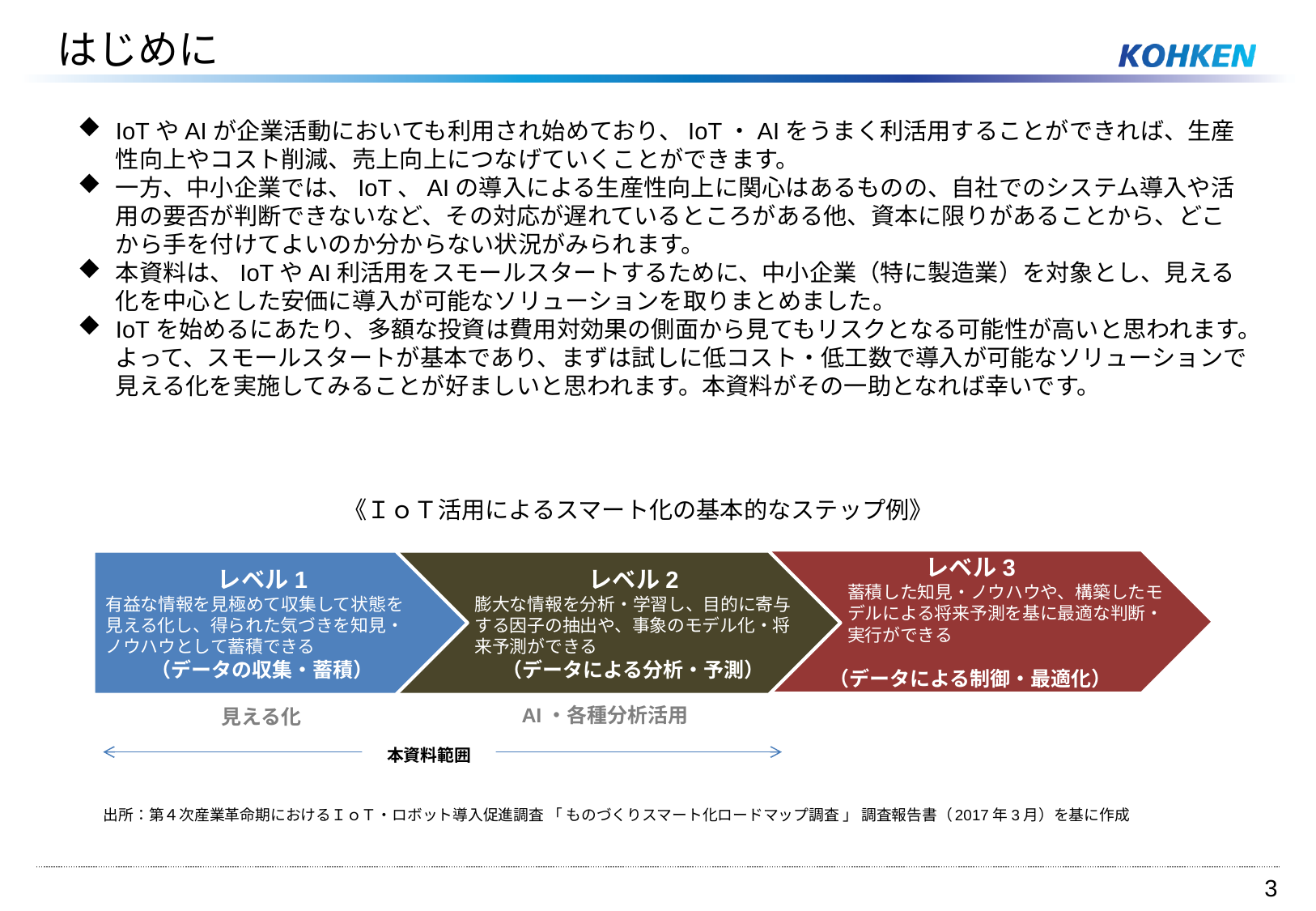

はじめに
IoTやAIが企業活動においても利用され始めており、IoT・AIをうまく利活用することができれば、生産性向上やコスト削減、売上向上につなげていくことができます。
一方、中小企業では、IoT、AIの導入による生産性向上に関心はあるものの、自社でのシステム導入や活用の要否が判断できないなど、その対応が遅れているところがある他、資本に限りがあることから、どこから手を付けてよいのか分からない状況がみられます。
本資料は、IoTやAI利活用をスモールスタートするために、中小企業（特に製造業）を対象とし、見える化を中心とした安価に導入が可能なソリューションを取りまとめました。
IoTを始めるにあたり、多額な投資は費用対効果の側面から見てもリスクとなる可能性が高いと思われます。よって、スモールスタートが基本であり、まずは試しに低コスト・低工数で導入が可能なソリューションで見える化を実施してみることが好ましいと思われます。本資料がその一助となれば幸いです。

《ＩｏＴ活用によるスマート化の基本的なステップ例》
レベル3
蓄積した知見・ノウハウや、構築したモデルによる将来予測を基に最適な判断・実行ができる

（データによる制御・最適化）
レベル1
有益な情報を見極めて収集して状態を見える化し、得られた気づきを知見・ノウハウとして蓄積できる
（データの収集・蓄積）
レベル2
膨大な情報を分析・学習し、目的に寄与する因子の抽出や、事象のモデル化・将来予測ができる
（データによる分析・予測）
AI・各種分析活用
見える化
本資料範囲
出所：第４次産業革命期におけるＩｏＴ・ロボット導入促進調査 「 ものづくりスマート化ロードマップ調査 」 調査報告書（2017年3月）を基に作成